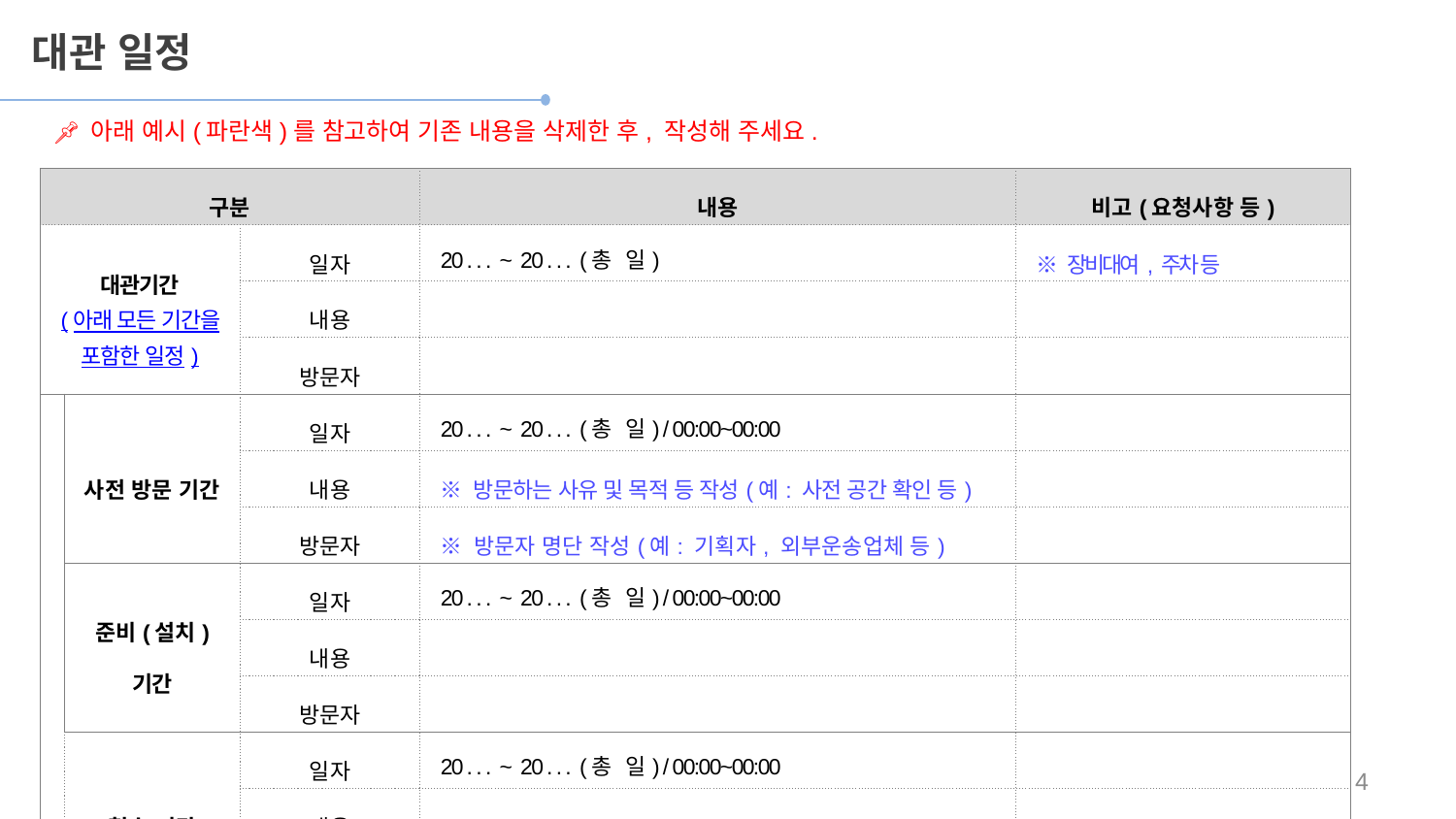

대관 일정

📌 아래 예시(파란색)를 참고하여 기존 내용을 삭제한 후, 작성해 주세요.
| 구분 |  |  | 내용 | 비고(요청사항 등) |
| --- | --- | --- | --- | --- |
| 대관기간 (아래 모든 기간을 포함한 일정) |  | 일자 | 20 . . . ~ 20 . . . (총 일) | ※ 장비대여, 주차 등 |
|  |  | 내용 |  |  |
|  |  | 방문자 |  |  |
|  | 사전 방문 기간 | 일자 | 20 . . . ~ 20 . . . (총 일) / 00:00~00:00 |  |
|  |  | 내용 | ※ 방문하는 사유 및 목적 등 작성(예: 사전 공간 확인 등) |  |
|  |  | 방문자 | ※ 방문자 명단 작성(예: 기획자, 외부운송업체 등) |  |
|  | 준비(설치) 기간 | 일자 | 20 . . . ~ 20 . . . (총 일) / 00:00~00:00 |  |
|  |  | 내용 |  |  |
|  |  | 방문자 |  |  |
|  | 철수 기간 | 일자 | 20 . . . ~ 20 . . . (총 일) / 00:00~00:00 |  |
|  |  | 내용 |  |  |
|  |  | 방문자 |  |  |
4